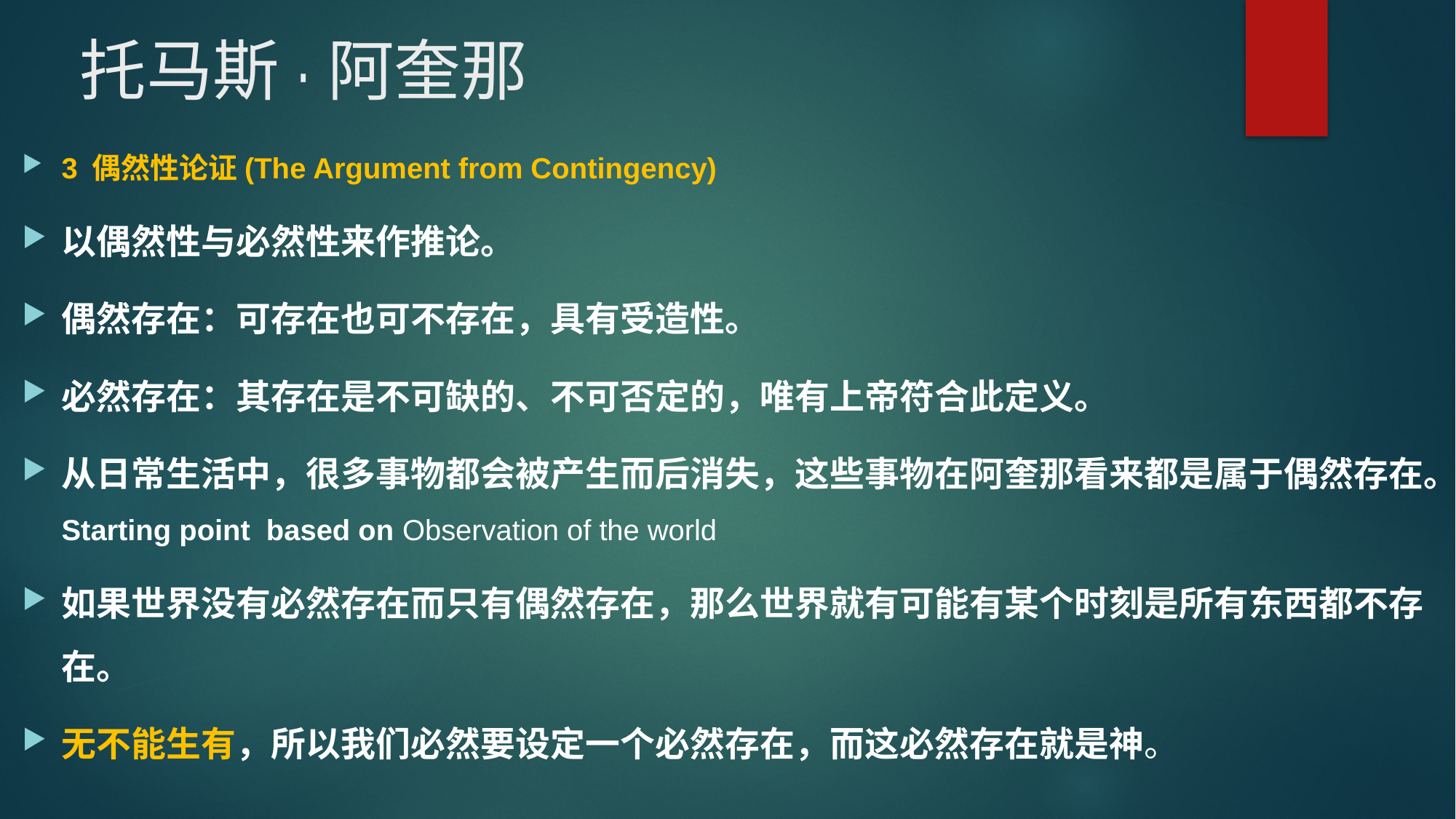

# 托马斯·阿奎那
3 偶然性论证(The Argument from Contingency)
以偶然性与必然性来作推论。
偶然存在：可存在也可不存在，具有受造性。
必然存在：其存在是不可缺的、不可否定的，唯有上帝符合此定义。
从日常生活中，很多事物都会被产生而后消失，这些事物在阿奎那看来都是属于偶然存在。Starting point  based on Observation of the world
如果世界没有必然存在而只有偶然存在，那么世界就有可能有某个时刻是所有东西都不存在。
无不能生有，所以我们必然要设定一个必然存在，而这必然存在就是神。